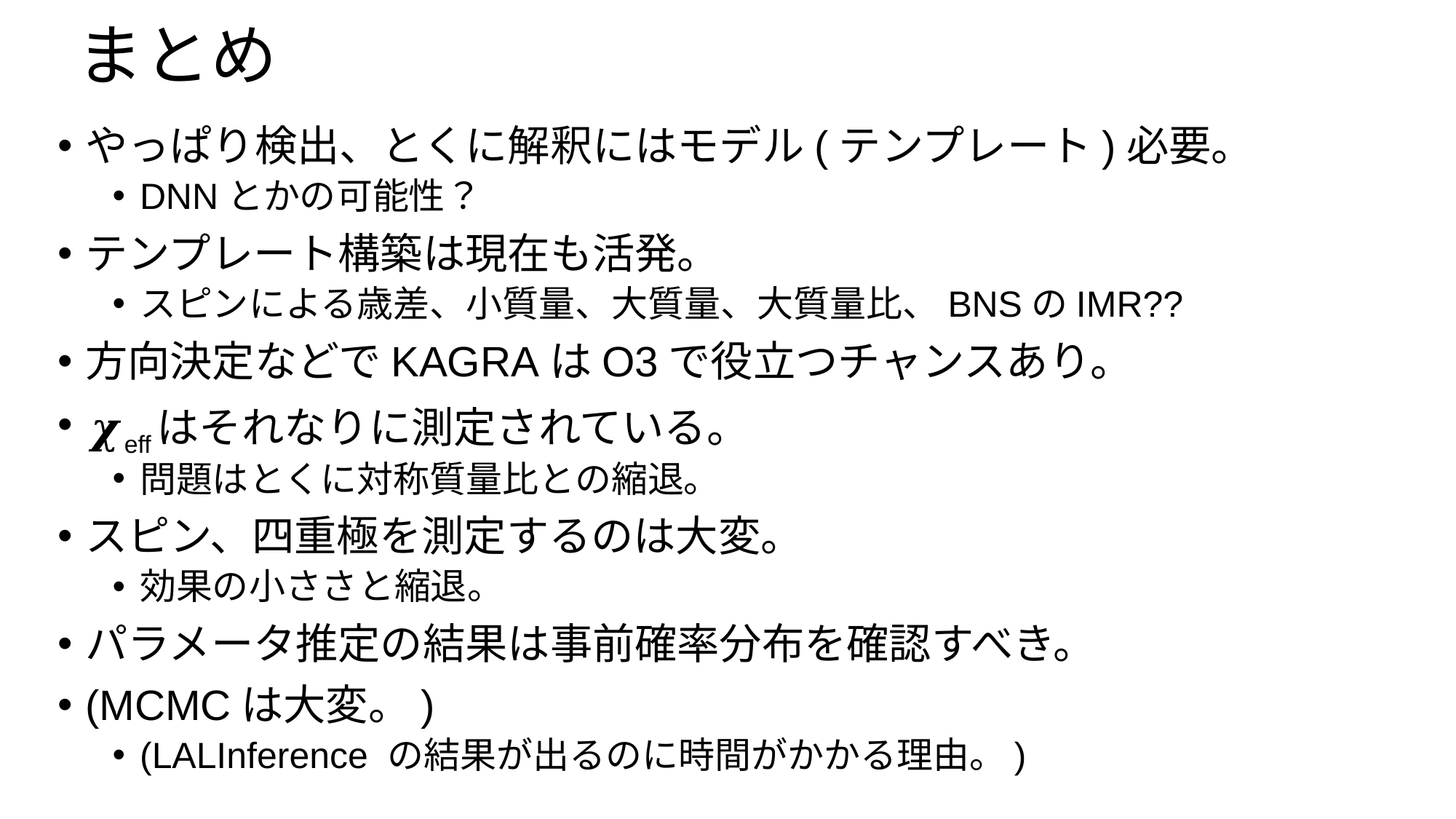

# まとめ
やっぱり検出、とくに解釈にはモデル(テンプレート)必要。
DNNとかの可能性？
テンプレート構築は現在も活発。
スピンによる歳差、小質量、大質量、大質量比、BNSのIMR??
方向決定などでKAGRAはO3で役立つチャンスあり。
𝝌effはそれなりに測定されている。
問題はとくに対称質量比との縮退。
スピン、四重極を測定するのは大変。
効果の小ささと縮退。
パラメータ推定の結果は事前確率分布を確認すべき。
(MCMCは大変。)
(LALInference の結果が出るのに時間がかかる理由。)